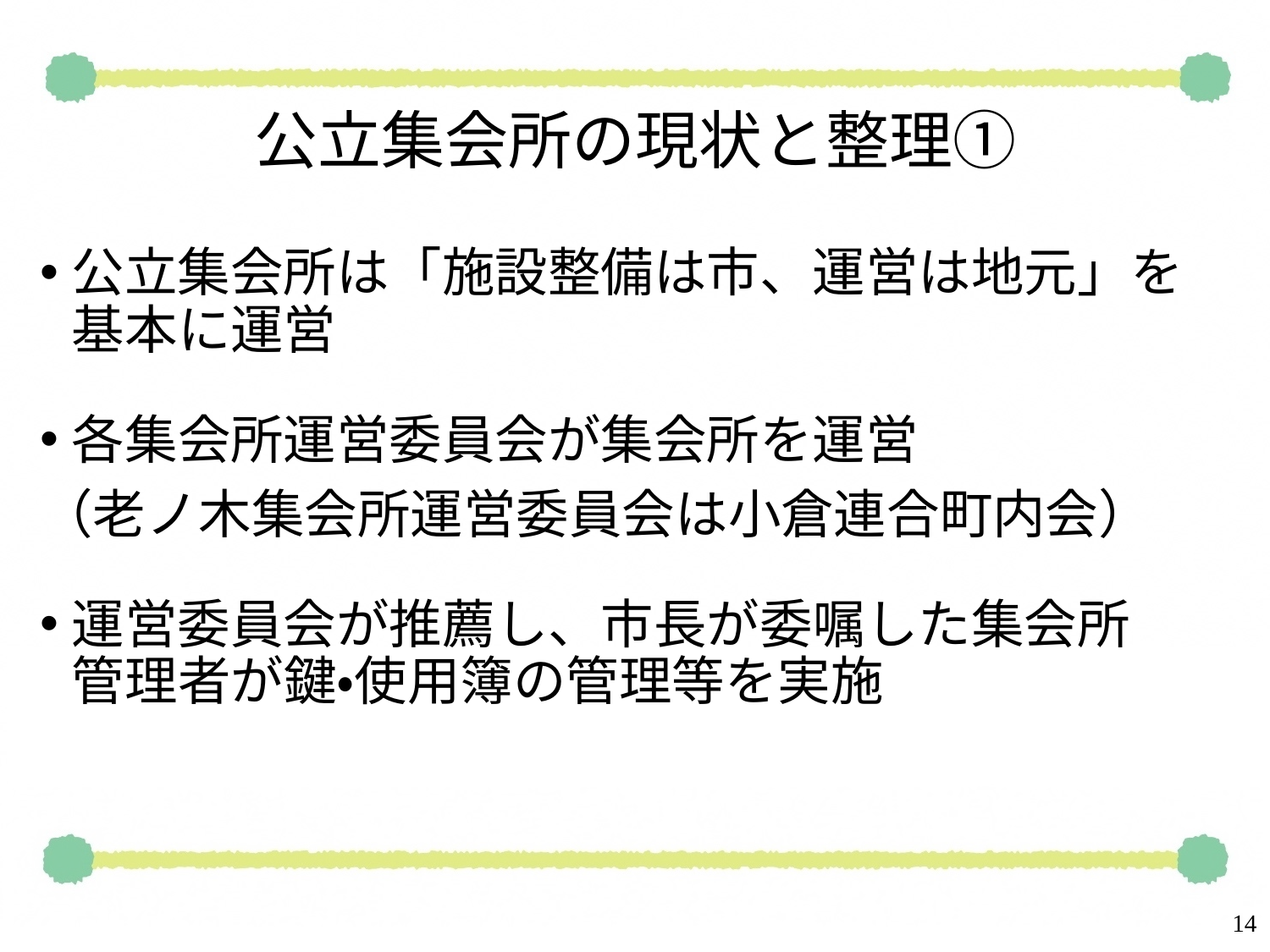

# 公立集会所の現状と整理①
公立集会所は「施設整備は市、運営は地元」を基本に運営
各集会所運営委員会が集会所を運営
（老ノ木集会所運営委員会は小倉連合町内会）
運営委員会が推薦し、市長が委嘱した集会所　管理者が鍵・使用簿の管理等を実施
14